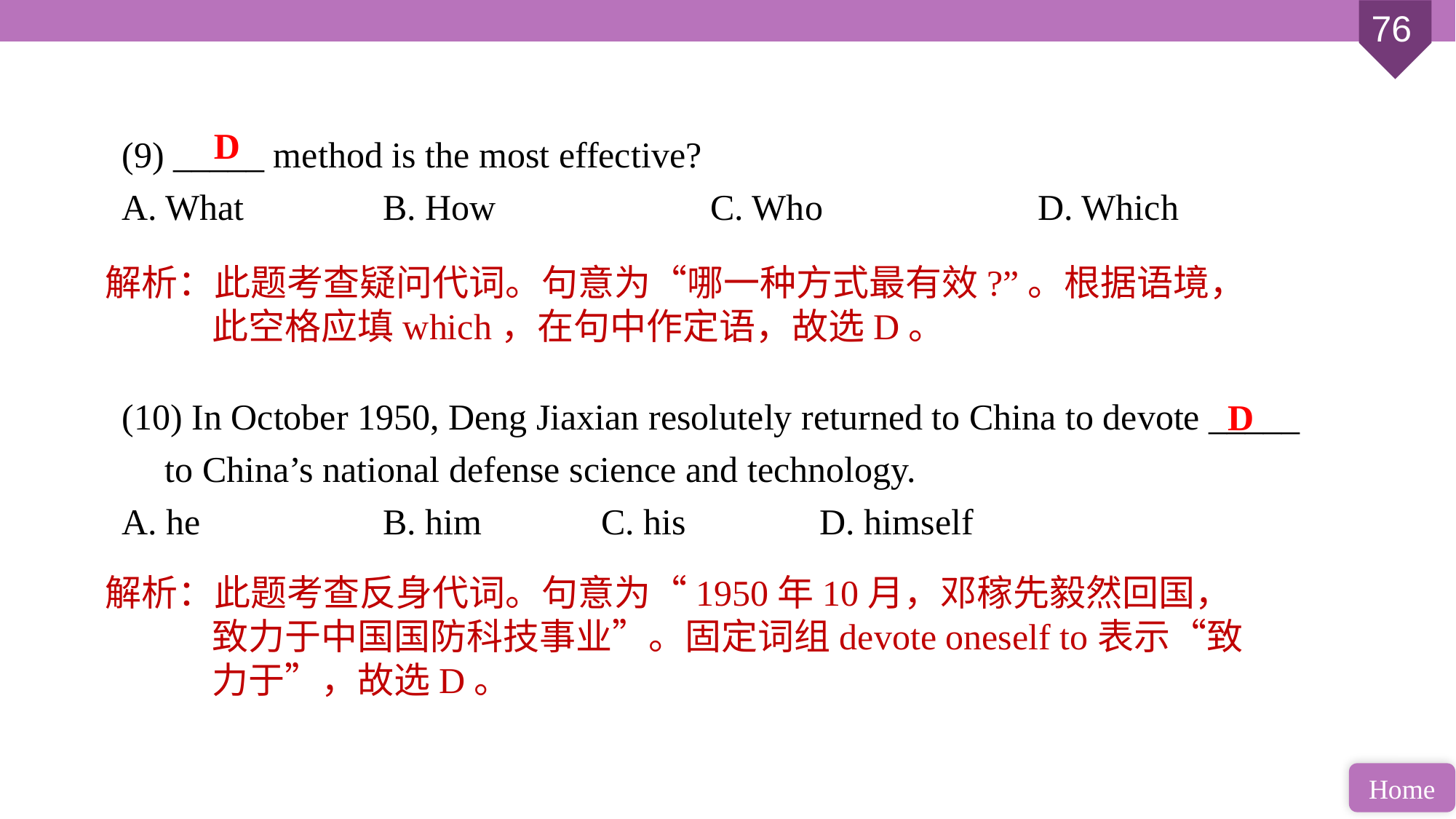

(9) _____ method is the most effective?
A. What 		B. How 		C. Who 		D. Which

(10) In October 1950, Deng Jiaxian resolutely returned to China to devote _____ to China’s national defense science and technology.
A. he 		B. him 		C. his 		D. himself
D
解析：此题考查疑问代词。句意为“哪一种方式最有效?”。根据语境，此空格应填which，在句中作定语，故选D。
D
解析：此题考查反身代词。句意为“1950年10月，邓稼先毅然回国，致力于中国国防科技事业”。固定词组devote oneself to表示“致力于”，故选D。